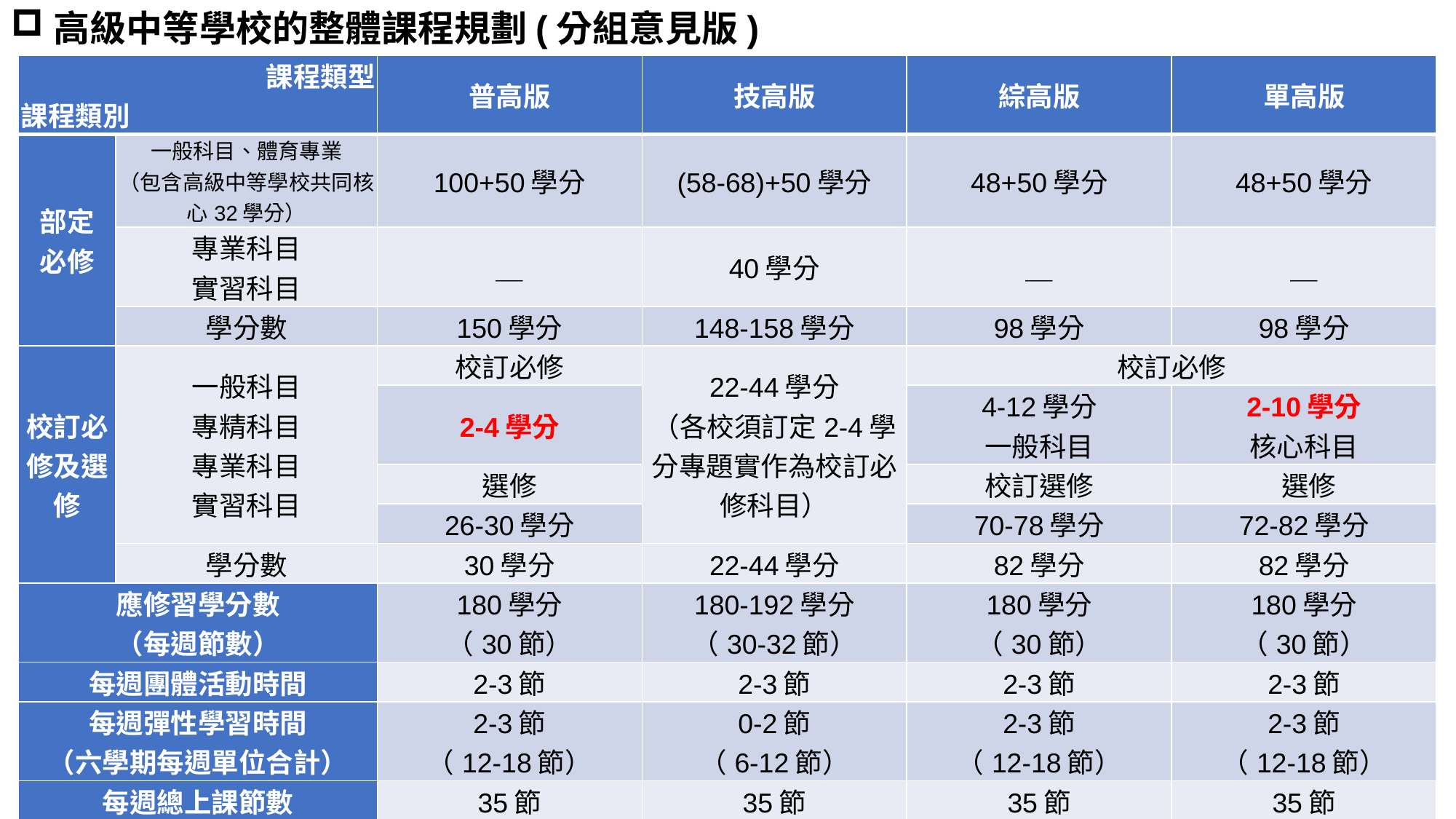

高級中等學校的整體課程規劃(分組意見版)
| 課程類型 課程類別 |  | 普高版 | 技高版 | 綜高版 | 單高版 |
| --- | --- | --- | --- | --- | --- |
| 部定 必修 | 一般科目、體育專業 （包含高級中等學校共同核心32學分） | 100+50學分 | (58-68)+50學分 | 48+50學分 | 48+50學分 |
|  | 專業科目 實習科目 | ＿ | 40學分 | ＿ | ＿ |
|  | 學分數 | 150學分 | 148-158學分 | 98學分 | 98學分 |
| 校訂必修及選修 | 一般科目 專精科目 專業科目 實習科目 | 校訂必修 | 22-44學分 （各校須訂定2-4學分專題實作為校訂必修科目） | 校訂必修 |  |
|  |  | 2-4學分 |  | 4-12學分 一般科目 | 2-10學分 核心科目 |
|  |  | 選修 |  | 校訂選修 | 選修 |
|  |  | 26-30學分 |  | 70-78學分 | 72-82學分 |
|  | 學分數 | 30學分 | 22-44學分 | 82學分 | 82學分 |
| 應修習學分數 （每週節數） |  | 180學分 （30節） | 180-192學分 （30-32節） | 180學分 （30節） | 180學分 （30節） |
| 每週團體活動時間 |  | 2-3節 | 2-3節 | 2-3節 | 2-3節 |
| 每週彈性學習時間 （六學期每週單位合計） |  | 2-3節 （12-18節） | 0-2節 （6-12節） | 2-3節 （12-18節） | 2-3節 （12-18節） |
| 每週總上課節數 |  | 35節 | 35節 | 35節 | 35節 |